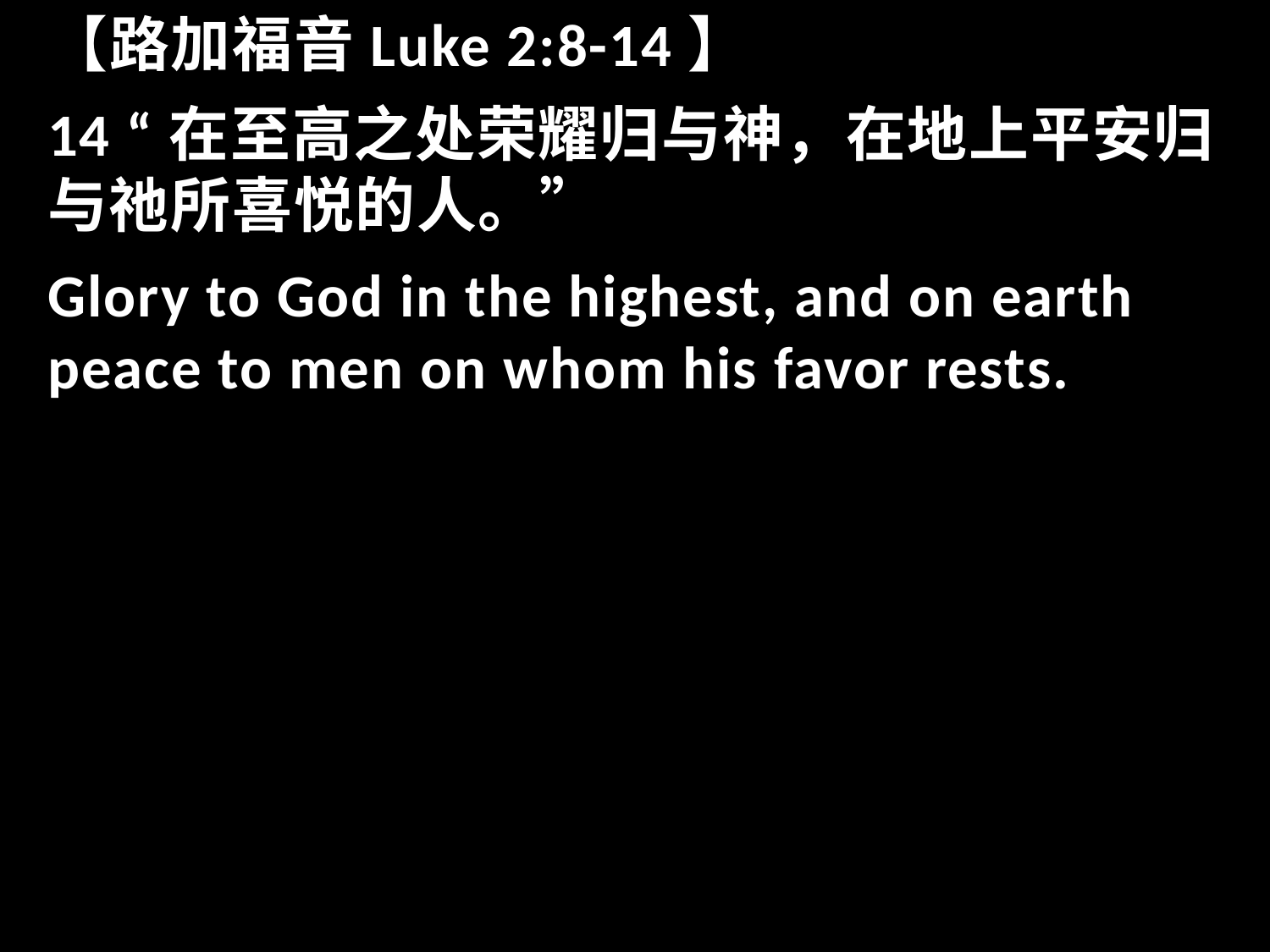

【路加福音Luke 2:8-14】
14 “在至高之处荣耀归与神，在地上平安归与祂所喜悦的人。”
Glory to God in the highest, and on earth peace to men on whom his favor rests.